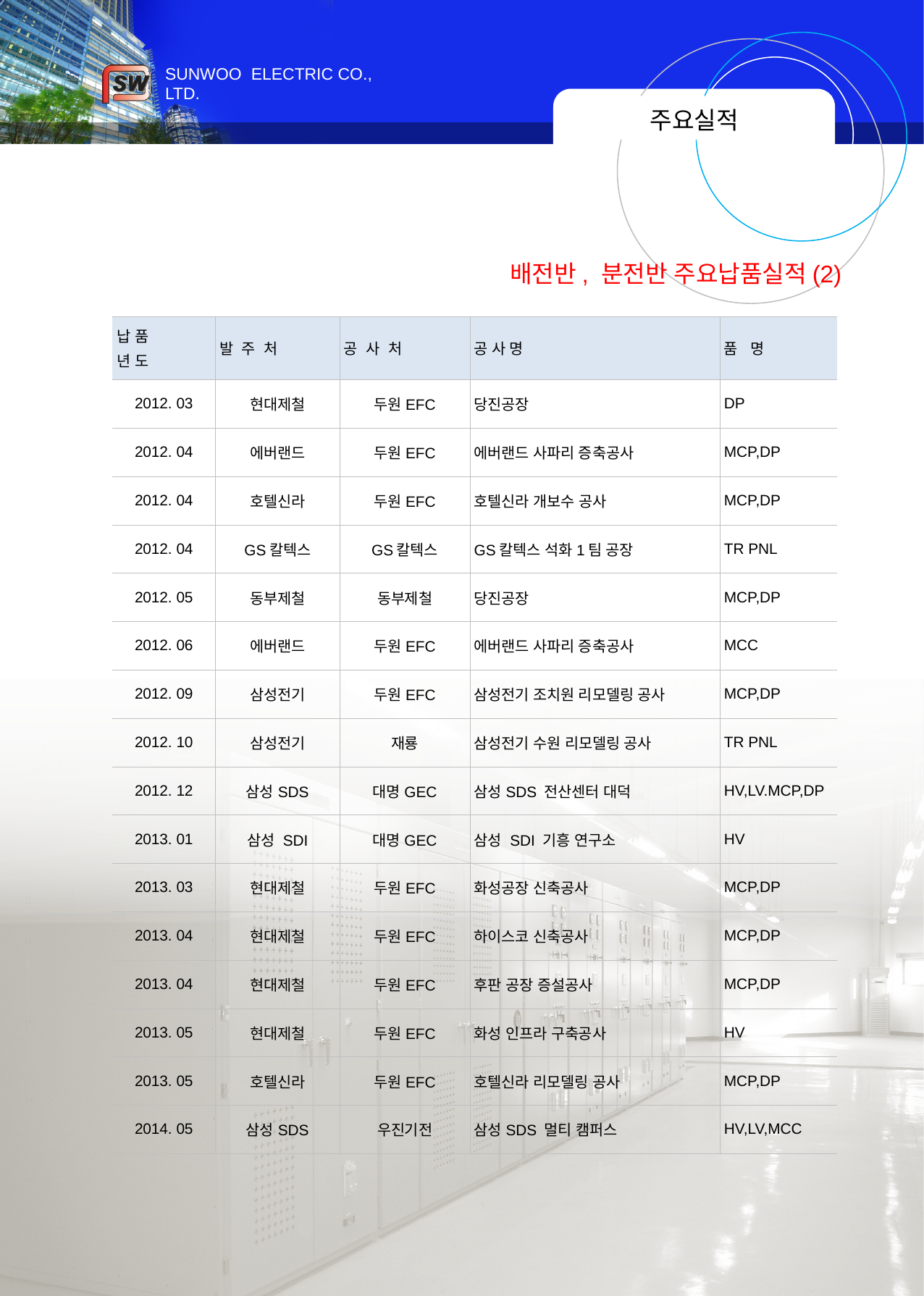

# 주요실적
배전반, 분전반 주요납품실적(2)
| 납 품 년 도 | 발 주 처 | 공 사 처 | 공 사 명 | 품 명 |
| --- | --- | --- | --- | --- |
| 2012. 03 | 현대제철 | 두원EFC | 당진공장 | DP |
| 2012. 04 | 에버랜드 | 두원EFC | 에버랜드 사파리 증축공사 | MCP,DP |
| 2012. 04 | 호텔신라 | 두원EFC | 호텔신라 개보수 공사 | MCP,DP |
| 2012. 04 | GS칼텍스 | GS칼텍스 | GS칼텍스 석화1팀 공장 | TR PNL |
| 2012. 05 | 동부제철 | 동부제철 | 당진공장 | MCP,DP |
| 2012. 06 | 에버랜드 | 두원EFC | 에버랜드 사파리 증축공사 | MCC |
| 2012. 09 | 삼성전기 | 두원EFC | 삼성전기 조치원 리모델링 공사 | MCP,DP |
| 2012. 10 | 삼성전기 | 재룡 | 삼성전기 수원 리모델링 공사 | TR PNL |
| 2012. 12 | 삼성SDS | 대명GEC | 삼성SDS 전산센터 대덕 | HV,LV.MCP,DP |
| 2013. 01 | 삼성 SDI | 대명GEC | 삼성 SDI 기흥 연구소 | HV |
| 2013. 03 | 현대제철 | 두원EFC | 화성공장 신축공사 | MCP,DP |
| 2013. 04 | 현대제철 | 두원EFC | 하이스코 신축공사 | MCP,DP |
| 2013. 04 | 현대제철 | 두원EFC | 후판 공장 증설공사 | MCP,DP |
| 2013. 05 | 현대제철 | 두원EFC | 화성 인프라 구축공사 | HV |
| 2013. 05 | 호텔신라 | 두원EFC | 호텔신라 리모델링 공사 | MCP,DP |
| 2014. 05 | 삼성SDS | 우진기전 | 삼성SDS 멀티 캠퍼스 | HV,LV,MCC |